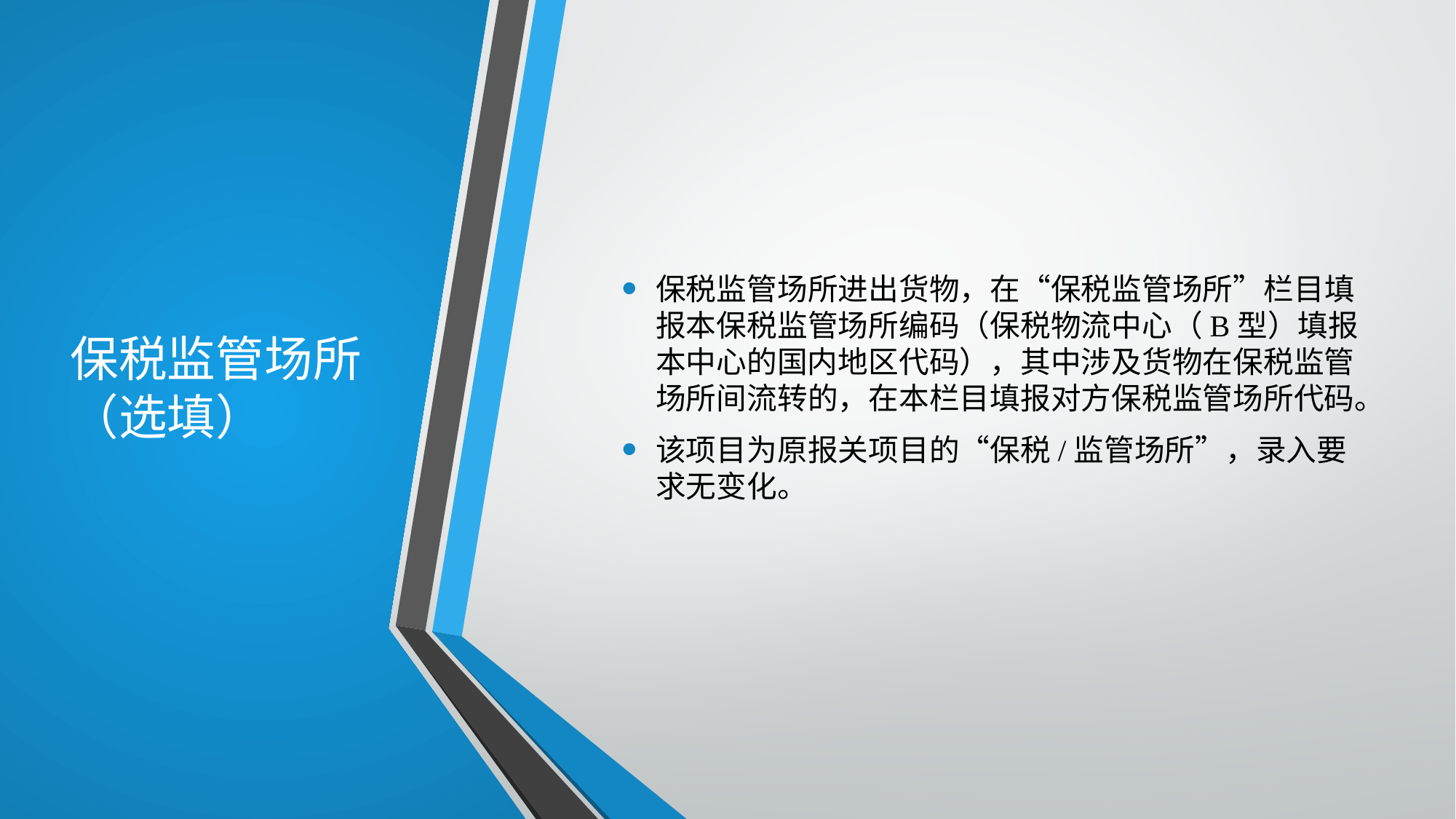

# 保税监管场所（选填）
保税监管场所进出货物，在“保税监管场所”栏目填报本保税监管场所编码（保税物流中心（B型）填报本中心的国内地区代码），其中涉及货物在保税监管场所间流转的，在本栏目填报对方保税监管场所代码。
该项目为原报关项目的“保税/监管场所”，录入要求无变化。